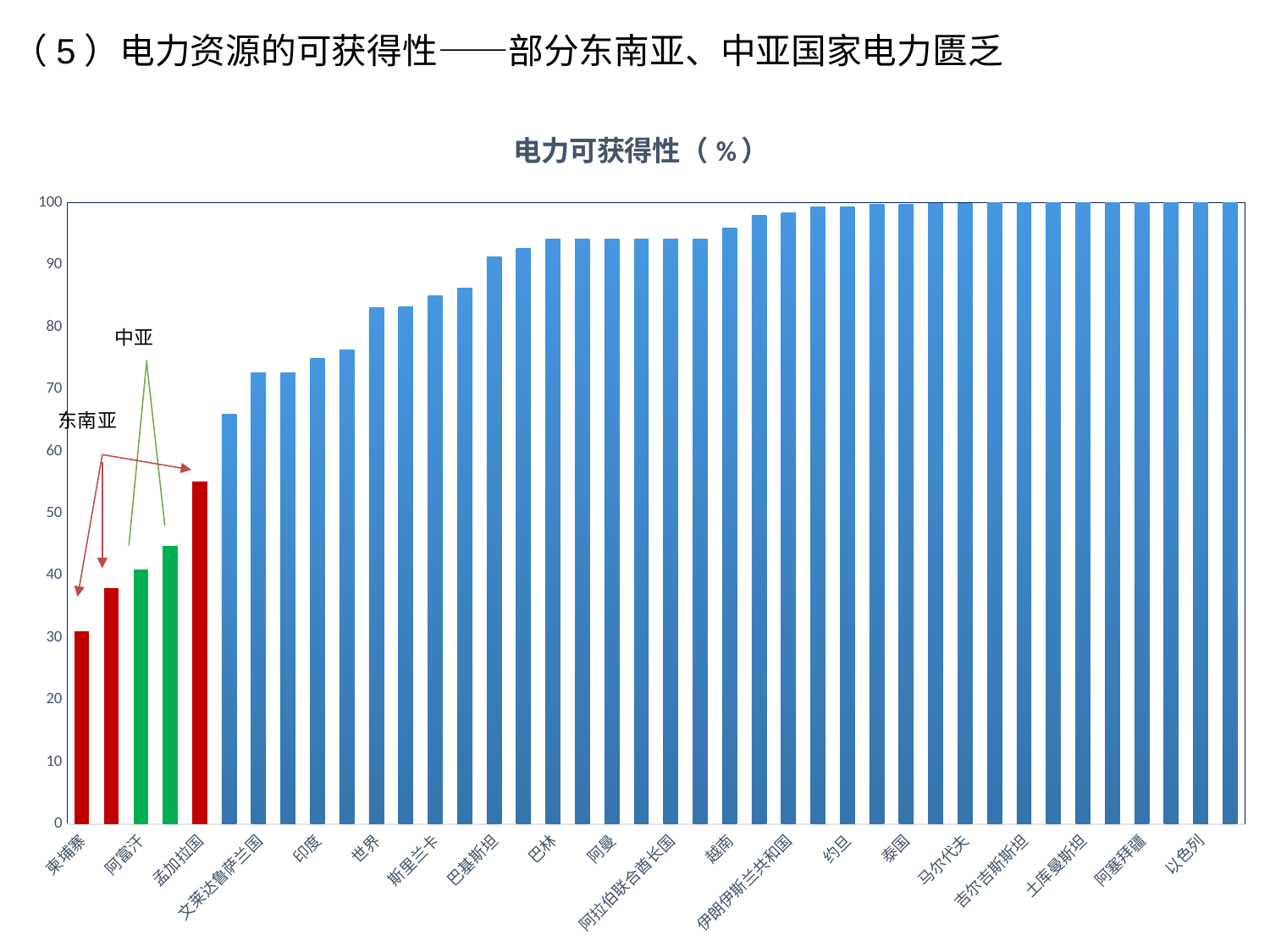

（5）电力资源的可获得性——部分东南亚、中亚国家电力匮乏

### Chart: 电力可获得性（%）

| Category | 电力可获得性 |
|---|---|
| 柬埔寨 | 31.1 |
| 东帝汶 | 38.0 |
| 阿富汗 | 41.0 |
| 也门共和国 | 44.84415 |
| 孟加拉国 | 55.2 |
| 老挝 | 66.0 |
| 文莱达鲁萨兰国 | 72.59882 |
| 新加坡 | 72.59882 |
| 印度 | 75.0 |
| 尼泊尔 | 76.3 |
| 世界 | 83.11333759054749 |
| 菲律宾 | 83.3 |
| 斯里兰卡 | 85.1 |
| 蒙古 | 86.2 |
| 巴基斯坦 | 91.36999999999999 |
| 阿拉伯叙利亚共和国 | 92.7 |
| 巴林 | 94.13526999999999 |
| 科威特 | 94.13526999999999 |
| 阿曼 | 94.13526999999999 |
| 沙特阿拉伯 | 94.13526999999999 |
| 阿拉伯联合酋长国 | 94.13526999999999 |
| 印度尼西亚 | 94.14999999999999 |
| 越南 | 96.0 |
| 伊拉克 | 98.0 |
| 伊朗伊斯兰共和国 | 98.4 |
| 马来西亚 | 99.3 |
| 约旦 | 99.4 |
| 中国 | 99.7 |
| 泰国 | 99.7 |
| 黎巴嫩 | 99.9 |
| 马尔代夫 | 99.9 |
| 哈萨克斯坦 | 100.0 |
| 吉尔吉斯斯坦 | 100.0 |
| 塔吉克斯坦 | 100.0 |
| 土库曼斯坦 | 100.0 |
| 乌兹别克斯坦 | 100.0 |
| 阿塞拜疆 | 100.0 |
| 格鲁吉亚 | 100.0 |
| 以色列 | 100.0 |
| 土耳其 | 100.0 |